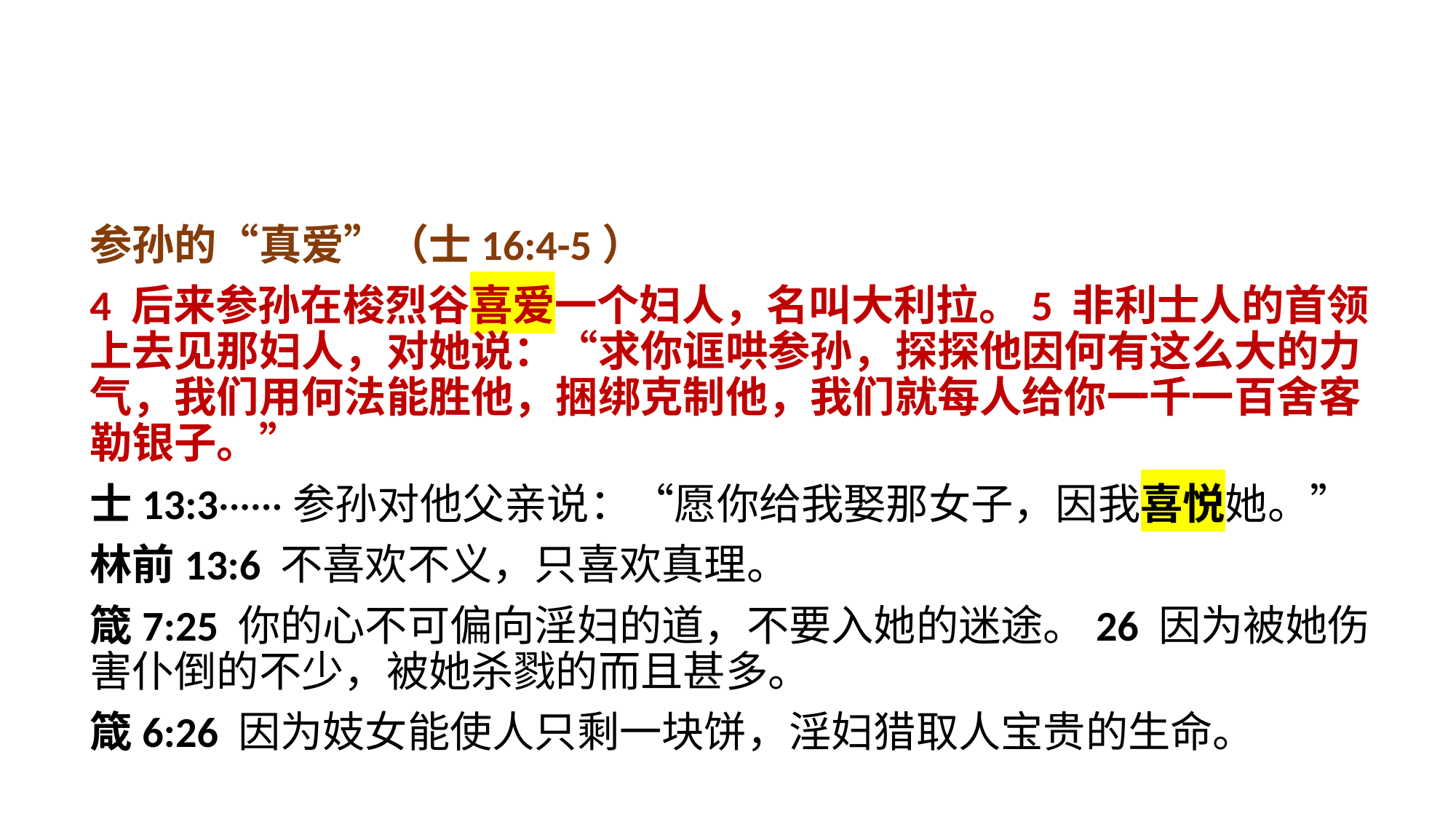

参孙的“真爱”（士16:4-5）
4 后来参孙在梭烈谷喜爱一个妇人，名叫大利拉。5 非利士人的首领上去见那妇人，对她说：“求你诓哄参孙，探探他因何有这么大的力气，我们用何法能胜他，捆绑克制他，我们就每人给你一千一百舍客勒银子。”
士13:3······参孙对他父亲说：“愿你给我娶那女子，因我喜悦她。”
林前13:6 不喜欢不义，只喜欢真理。
箴7:25 你的心不可偏向淫妇的道，不要入她的迷途。26 因为被她伤害仆倒的不少，被她杀戮的而且甚多。
箴6:26 因为妓女能使人只剩一块饼，淫妇猎取人宝贵的生命。